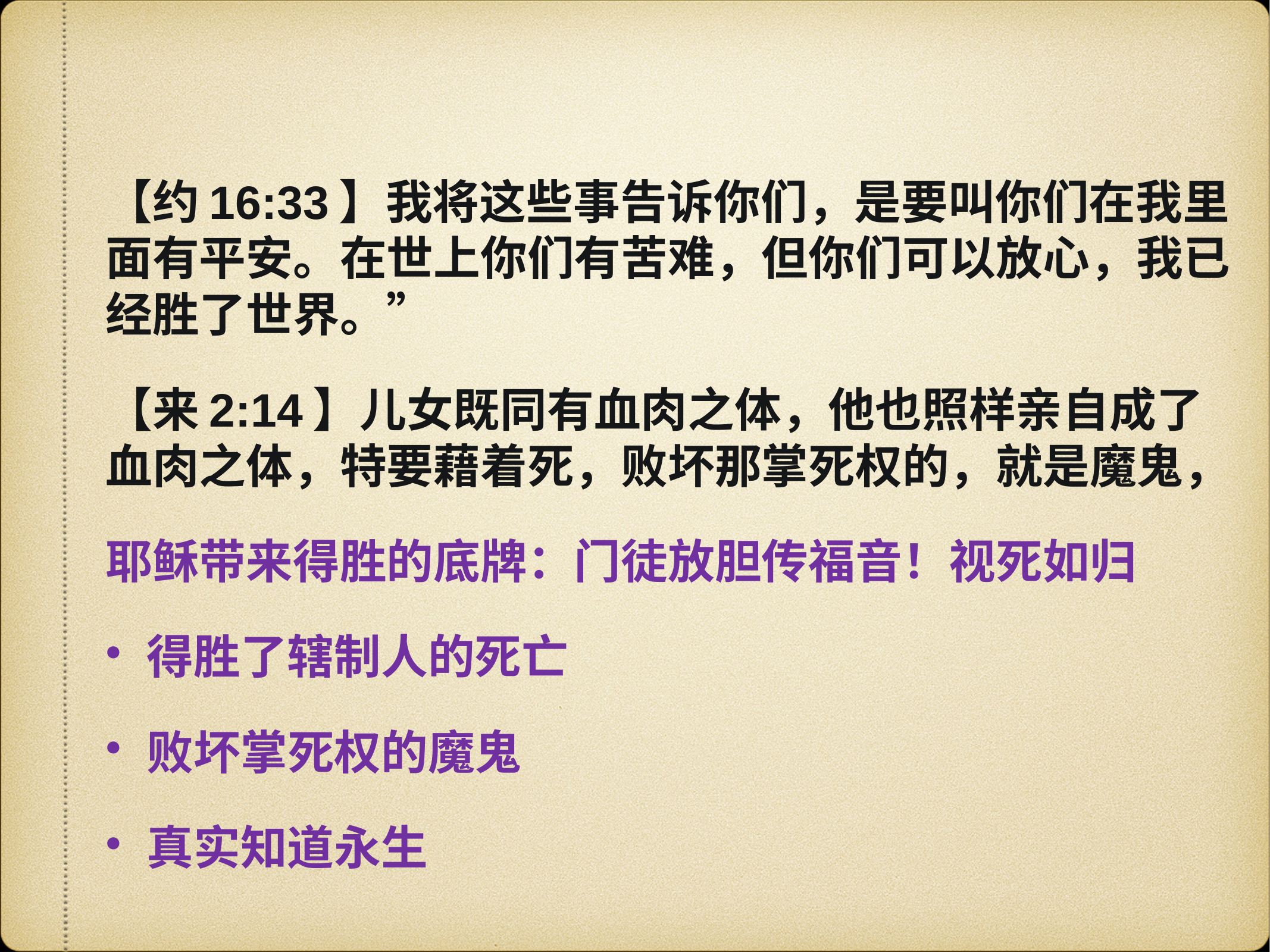

【约16:33】我将这些事告诉你们，是要叫你们在我里面有平安。在世上你们有苦难，但你们可以放心，我已经胜了世界。”
【来2:14】儿女既同有血肉之体，他也照样亲自成了血肉之体，特要藉着死，败坏那掌死权的，就是魔鬼，
耶稣带来得胜的底牌：门徒放胆传福音！视死如归
得胜了辖制人的死亡
败坏掌死权的魔鬼
真实知道永生